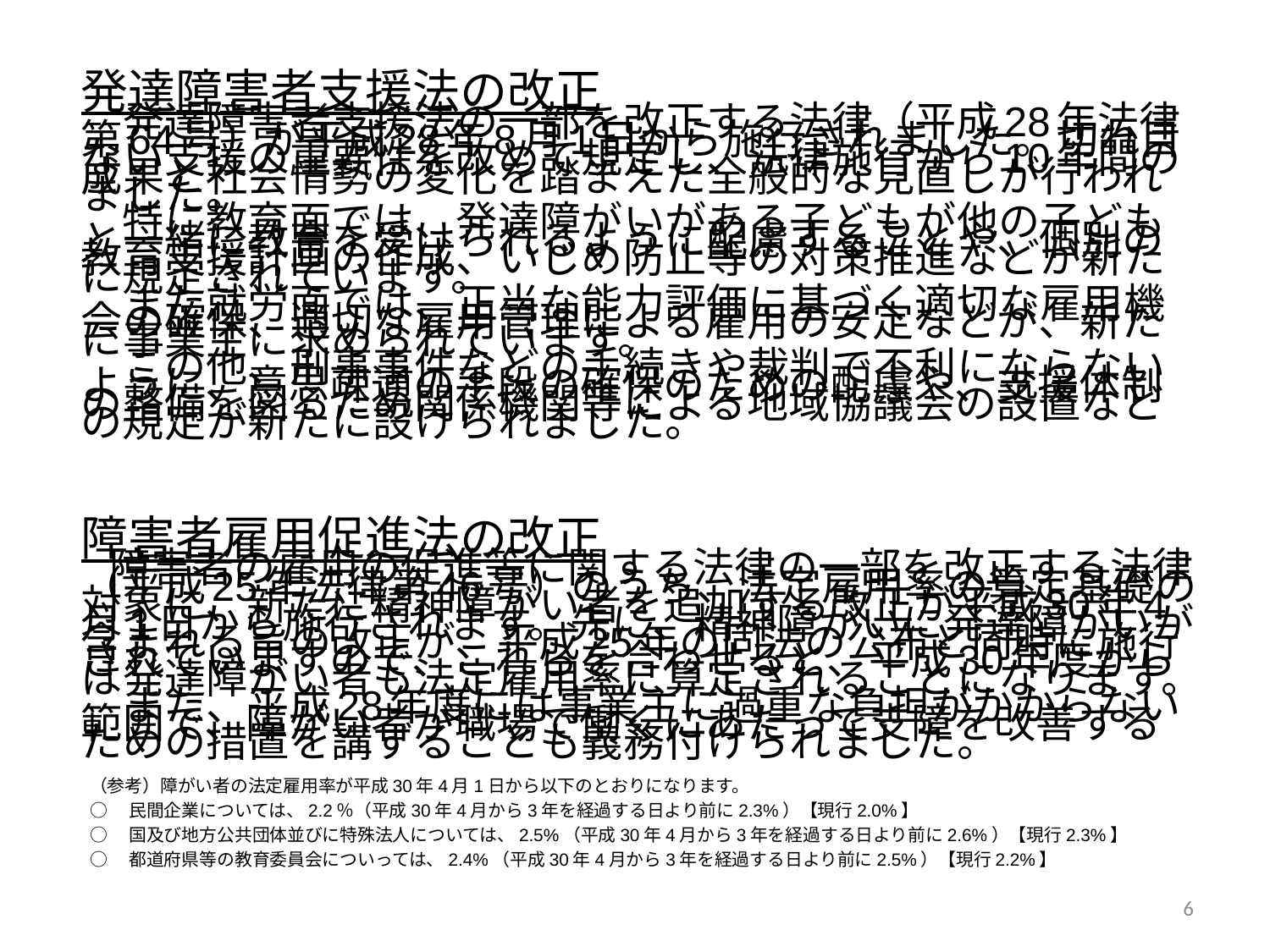

発達障害者支援法の改正
　発達障害者支援法の一部を改正する法律（平成28年法律第64号）が平成28年8月1日から施行されました。切れ目ない支援の重要性を改めて規定し、法律施行から10年間の成果と社会情勢の変化を踏まえた全般的な見直しが行われました。
　特に教育面では、発達障がいがある子どもが他の子どもと一緒に教育を受けられるように配慮することや、個別の教育支援計画の作成、いじめ防止等の対策推進などが新たに規定されています。
　また就労面では、正当な能力評価に基づく適切な雇用機会の確保、適切な雇用管理による雇用の安定などが、新たに事業主に求められています。
　この他、刑事事件などの手続きや裁判で不利にならないように、意思疎通の手段の確保のための配慮や、支援体制の整備を図るため関係機関等による地域協議会の設置などの規定が新たに設けられました。

障害者雇用促進法の改正
　障害者の雇用の促進等に関する法律の一部を改正する法律（平成25年法律第46号）のうち、法定雇用率の算定基礎の対象に、新たに精神障がい者を追加する改正が平成30年4月1日から施行されます。先に、精神障がいに発達障がいが含まれる旨の改正が、平成25年の同法の公布と同時に施行されていますので、これらを合わせると、平成30年度からは発達障がい者も法定雇用率に算定されることになります。
　また、平成28年度には事業主に過重な負担がかからない範囲で、障がい者が職場で働くにあたって支障を改善するための措置を講ずることも義務付けられました。

（参考）障がい者の法定雇用率が平成30年4月1日から以下のとおりになります。
○　民間企業については、2.2％（平成30年4月から3年を経過する日より前に2.3%）【現行2.0%】
○　国及び地方公共団体並びに特殊法人については、2.5%（平成30年4月から3年を経過する日より前に2.6%）【現行2.3%】
○　都道府県等の教育委員会についっては、2.4%（平成30年4月から3年を経過する日より前に2.5%）【現行2.2%】

6